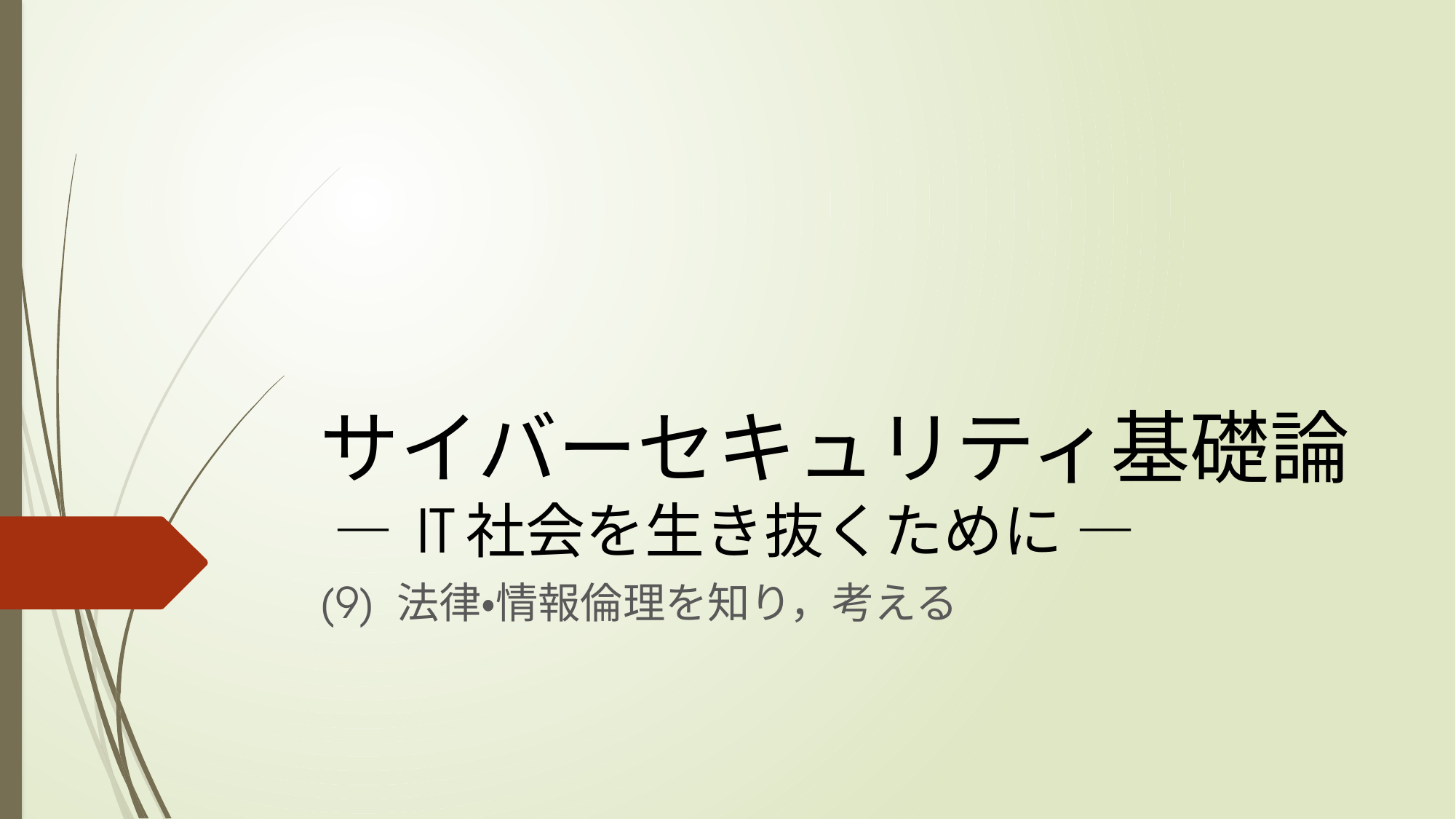

# サイバーセキュリティ基礎論 ― IT社会を生き抜くために ―
(9) 法律・情報倫理を知り，考える